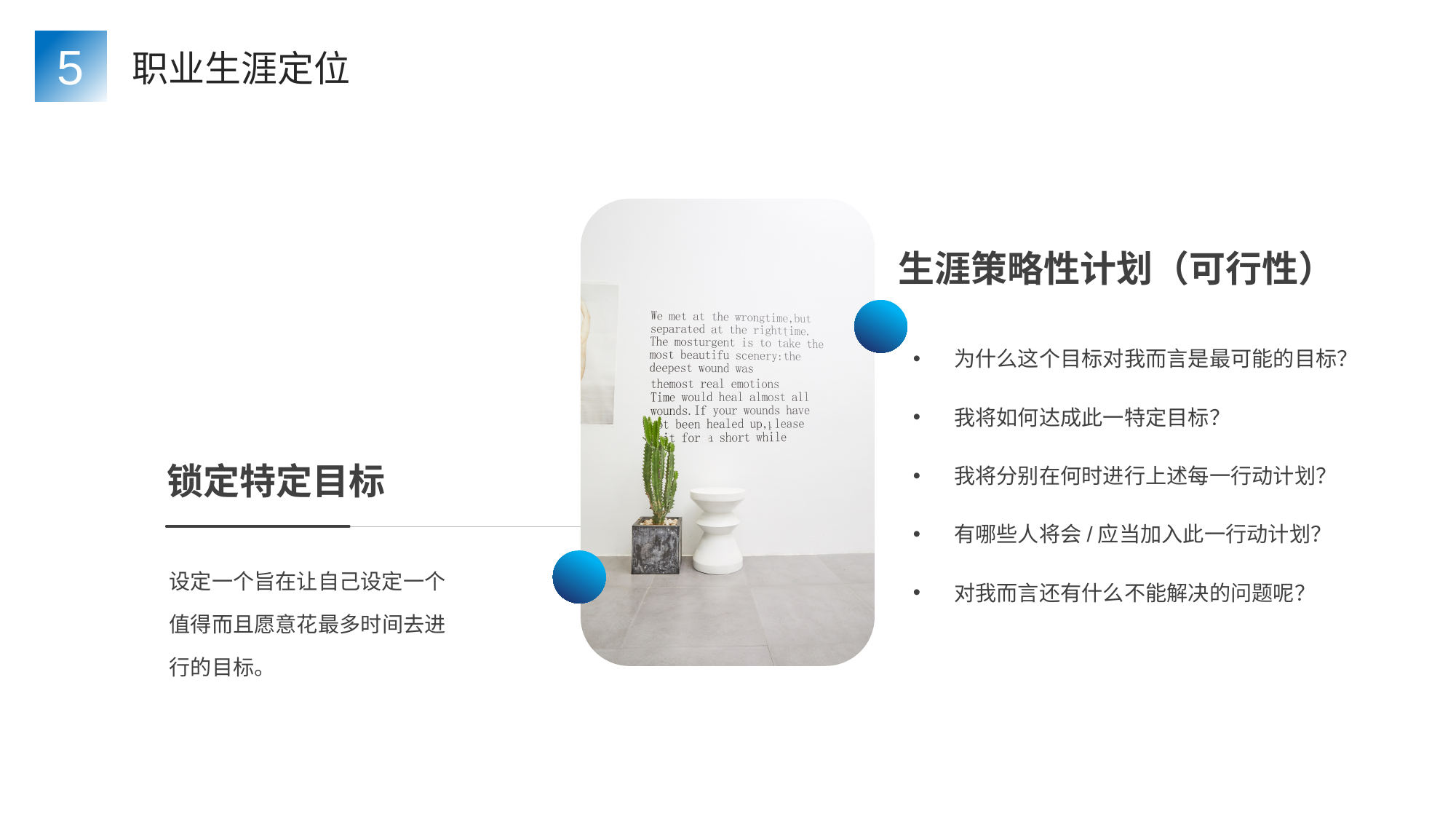

5
职业生涯定位

生涯策略性计划（可行性）

为什么这个目标对我而言是最可能的目标？
我将如何达成此一特定目标？
我将分别在何时进行上述每一行动计划？
有哪些人将会/应当加入此一行动计划？
对我而言还有什么不能解决的问题呢？
锁定特定目标
设定一个旨在让自己设定一个值得而且愿意花最多时间去进行的目标。